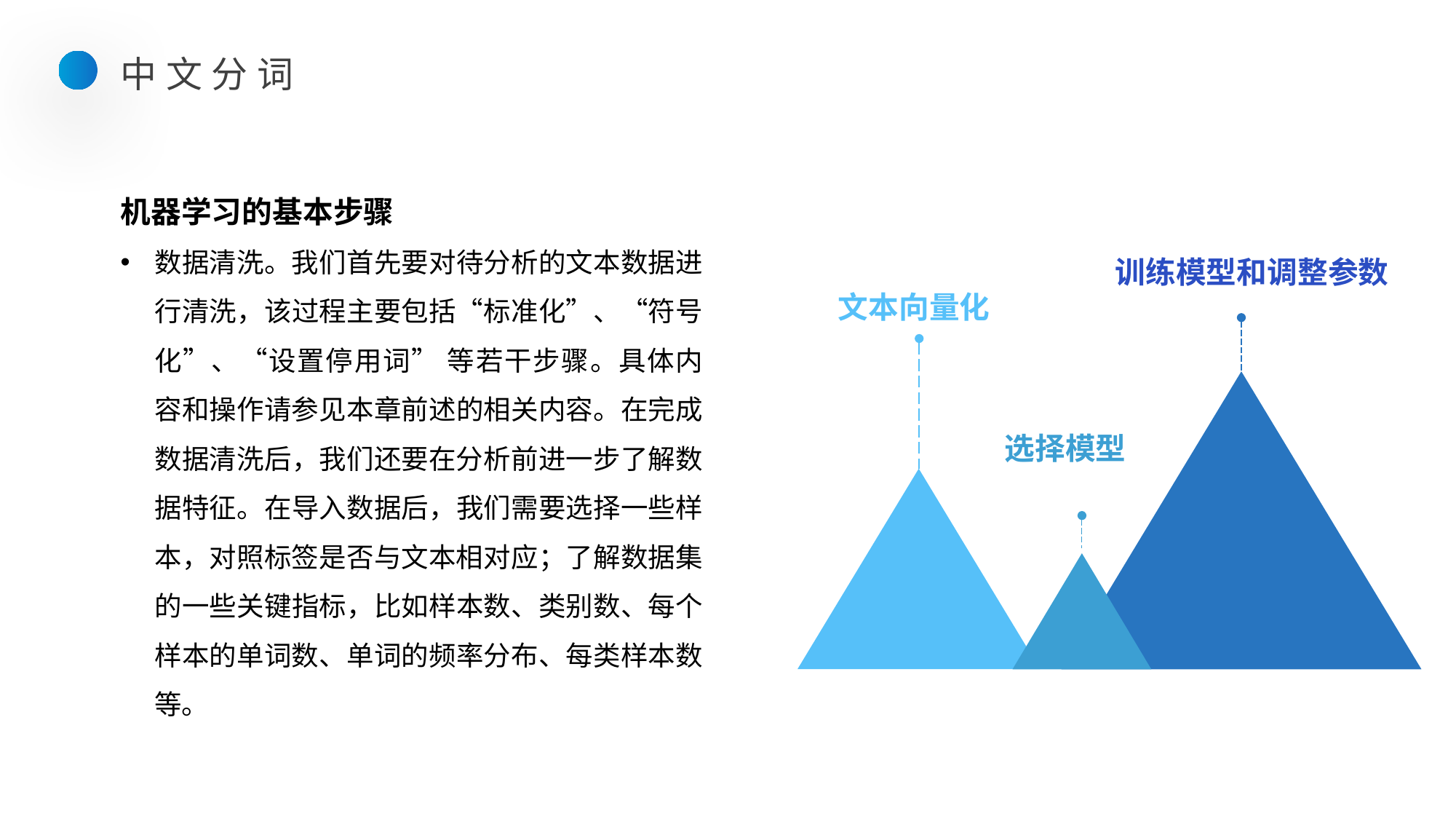

中文分词

机器学习的基本步骤
数据清洗。我们首先要对待分析的文本数据进行清洗，该过程主要包括“标准化”、“符号化”、“设置停用词” 等若干步骤。具体内容和操作请参见本章前述的相关内容。在完成数据清洗后，我们还要在分析前进一步了解数据特征。在导入数据后，我们需要选择一些样本，对照标签是否与文本相对应；了解数据集的一些关键指标，比如样本数、类别数、每个样本的单词数、单词的频率分布、每类样本数等。
训练模型和调整参数
文本向量化

选择模型